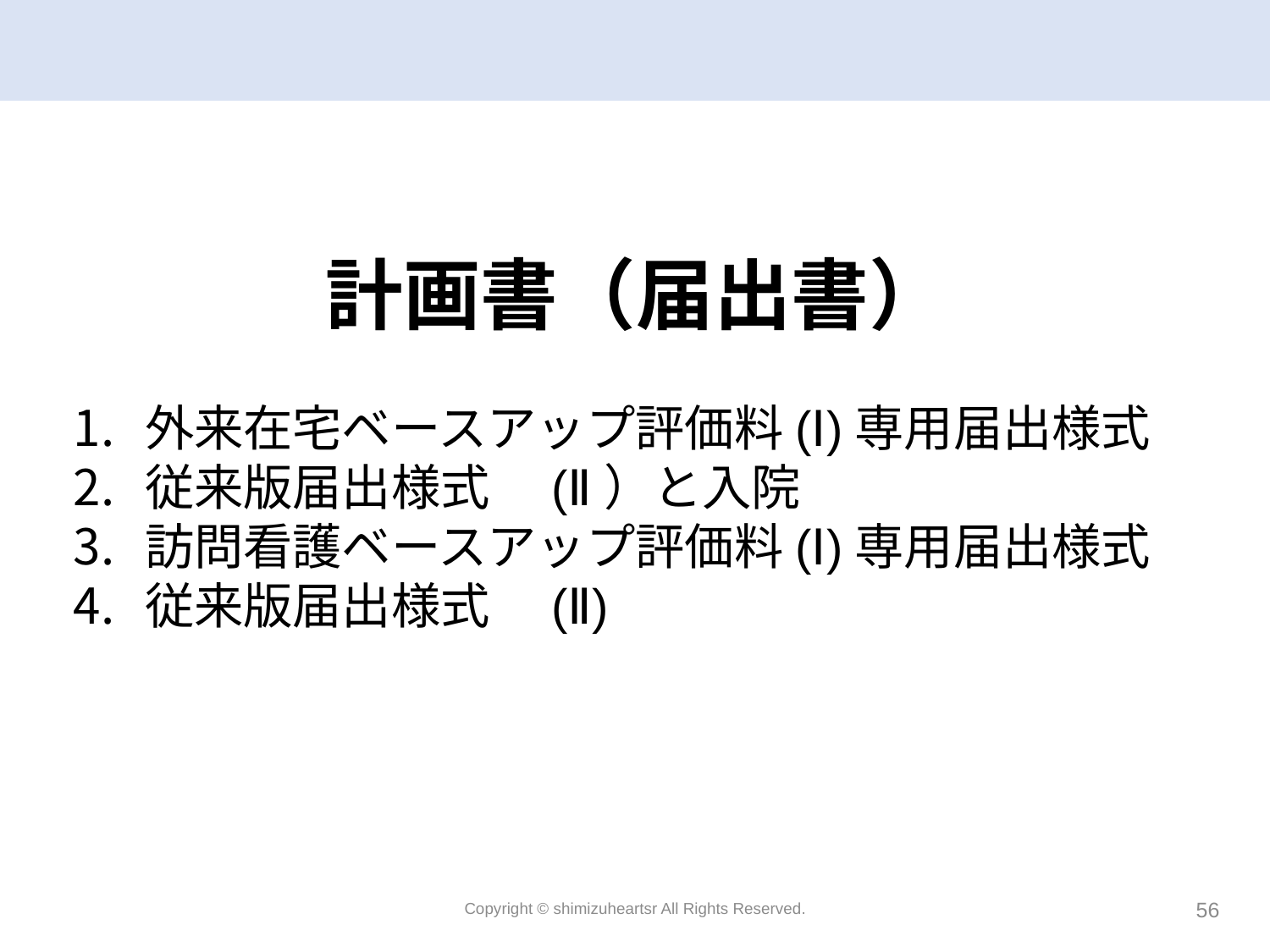

# 計画書（届出書）
外来在宅ベースアップ評価料(Ⅰ)専用届出様式
従来版届出様式　(Ⅱ）と入院
訪問看護ベースアップ評価料(Ⅰ)専用届出様式
従来版届出様式　(Ⅱ)
Copyright © shimizuheartsr All Rights Reserved.
56